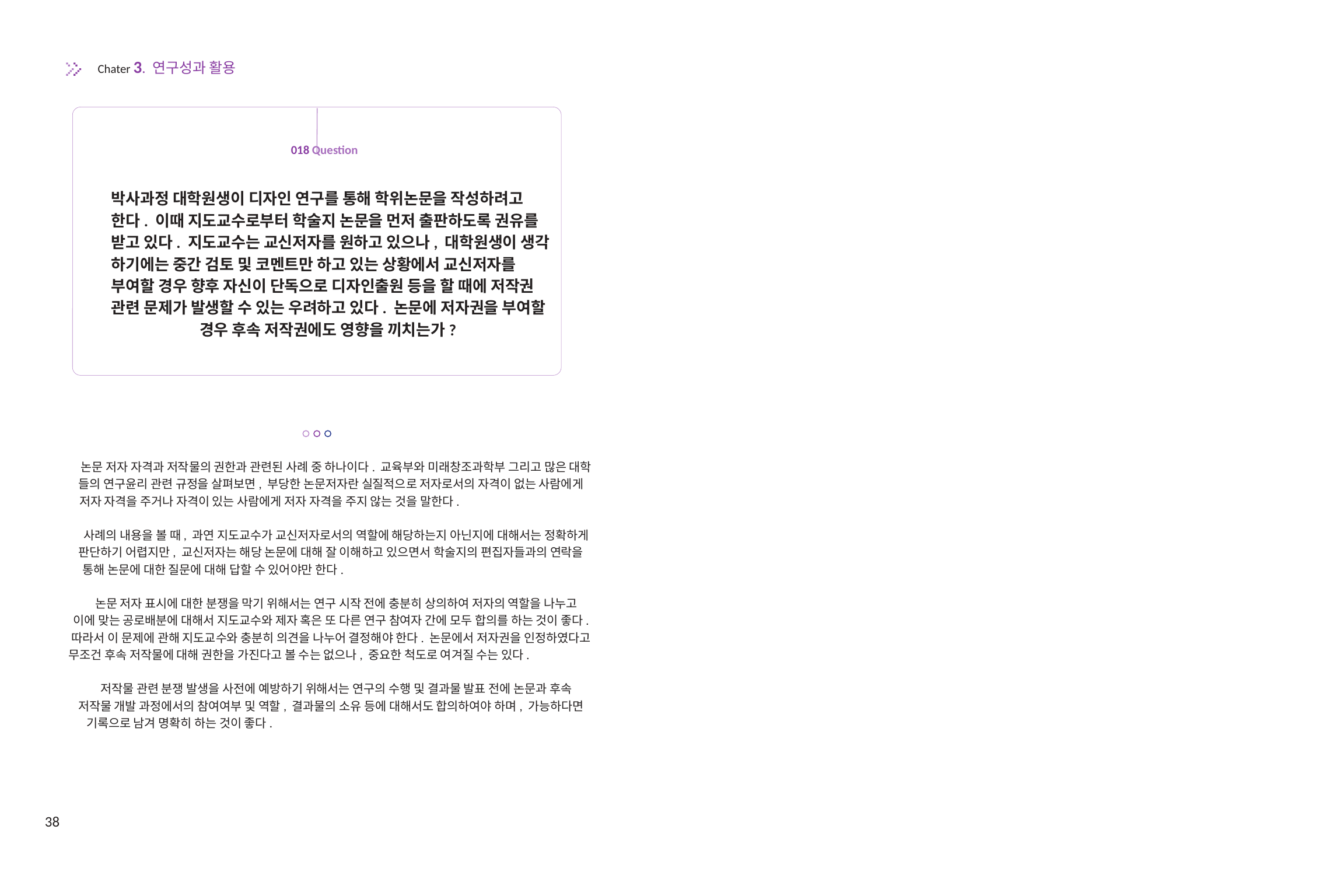

Chater 3. 연구성과 활용

018 Question

박사과정 대학원생이 디자인 연구를 통해 학위논문을 작성하려고
한다. 이때 지도교수로부터 학술지 논문을 먼저 출판하도록 권유를
받고 있다. 지도교수는 교신저자를 원하고 있으나, 대학원생이 생각
하기에는 중간 검토 및 코멘트만 하고 있는 상황에서 교신저자를
부여할 경우 향후 자신이 단독으로 디자인출원 등을 할 때에 저작권
관련 문제가 발생할 수 있는 우려하고 있다. 논문에 저자권을 부여할
경우 후속 저작권에도 영향을 끼치는가?

논문 저자 자격과 저작물의 권한과 관련된 사례 중 하나이다. 교육부와 미래창조과학부 그리고 많은 대학
들의 연구윤리 관련 규정을 살펴보면, 부당한 논문저자란 실질적으로 저자로서의 자격이 없는 사람에게
저자 자격을 주거나 자격이 있는 사람에게 저자 자격을 주지 않는 것을 말한다.
사례의 내용을 볼 때, 과연 지도교수가 교신저자로서의 역할에 해당하는지 아닌지에 대해서는 정확하게
판단하기 어렵지만, 교신저자는 해당 논문에 대해 잘 이해하고 있으면서 학술지의 편집자들과의 연락을
통해 논문에 대한 질문에 대해 답할 수 있어야만 한다.
논문 저자 표시에 대한 분쟁을 막기 위해서는 연구 시작 전에 충분히 상의하여 저자의 역할을 나누고
이에 맞는 공로배분에 대해서 지도교수와 제자 혹은 또 다른 연구 참여자 간에 모두 합의를 하는 것이 좋다.
따라서 이 문제에 관해 지도교수와 충분히 의견을 나누어 결정해야 한다. 논문에서 저자권을 인정하였다고
무조건 후속 저작물에 대해 권한을 가진다고 볼 수는 없으나, 중요한 척도로 여겨질 수는 있다.
저작물 관련 분쟁 발생을 사전에 예방하기 위해서는 연구의 수행 및 결과물 발표 전에 논문과 후속
저작물 개발 과정에서의 참여여부 및 역할, 결과물의 소유 등에 대해서도 합의하여야 하며, 가능하다면
기록으로 남겨 명확히 하는 것이 좋다.
38